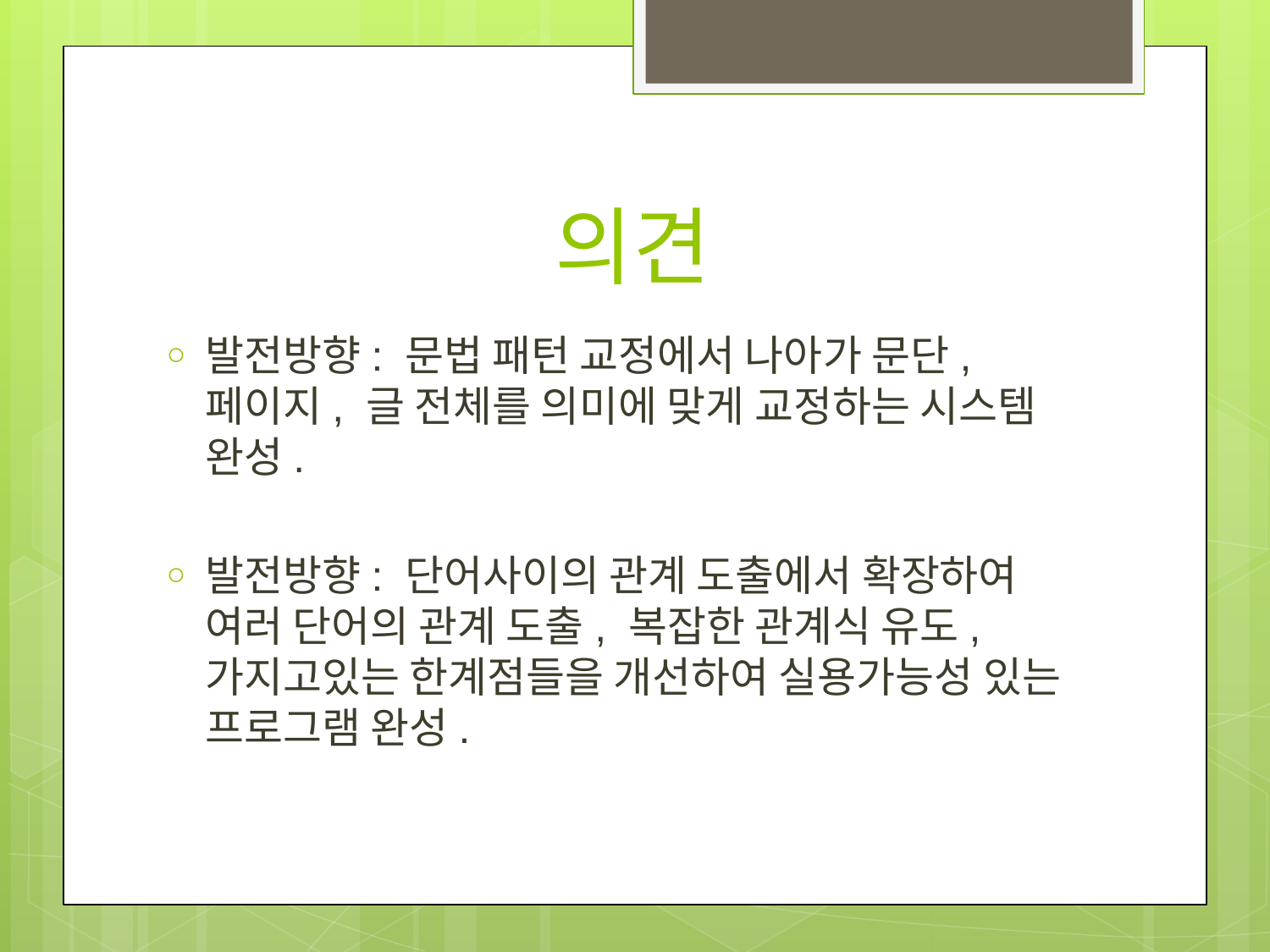

# 의견
발전방향: 문법 패턴 교정에서 나아가 문단, 페이지, 글 전체를 의미에 맞게 교정하는 시스템 완성.

발전방향: 단어사이의 관계 도출에서 확장하여 여러 단어의 관계 도출, 복잡한 관계식 유도, 가지고있는 한계점들을 개선하여 실용가능성 있는 프로그램 완성.